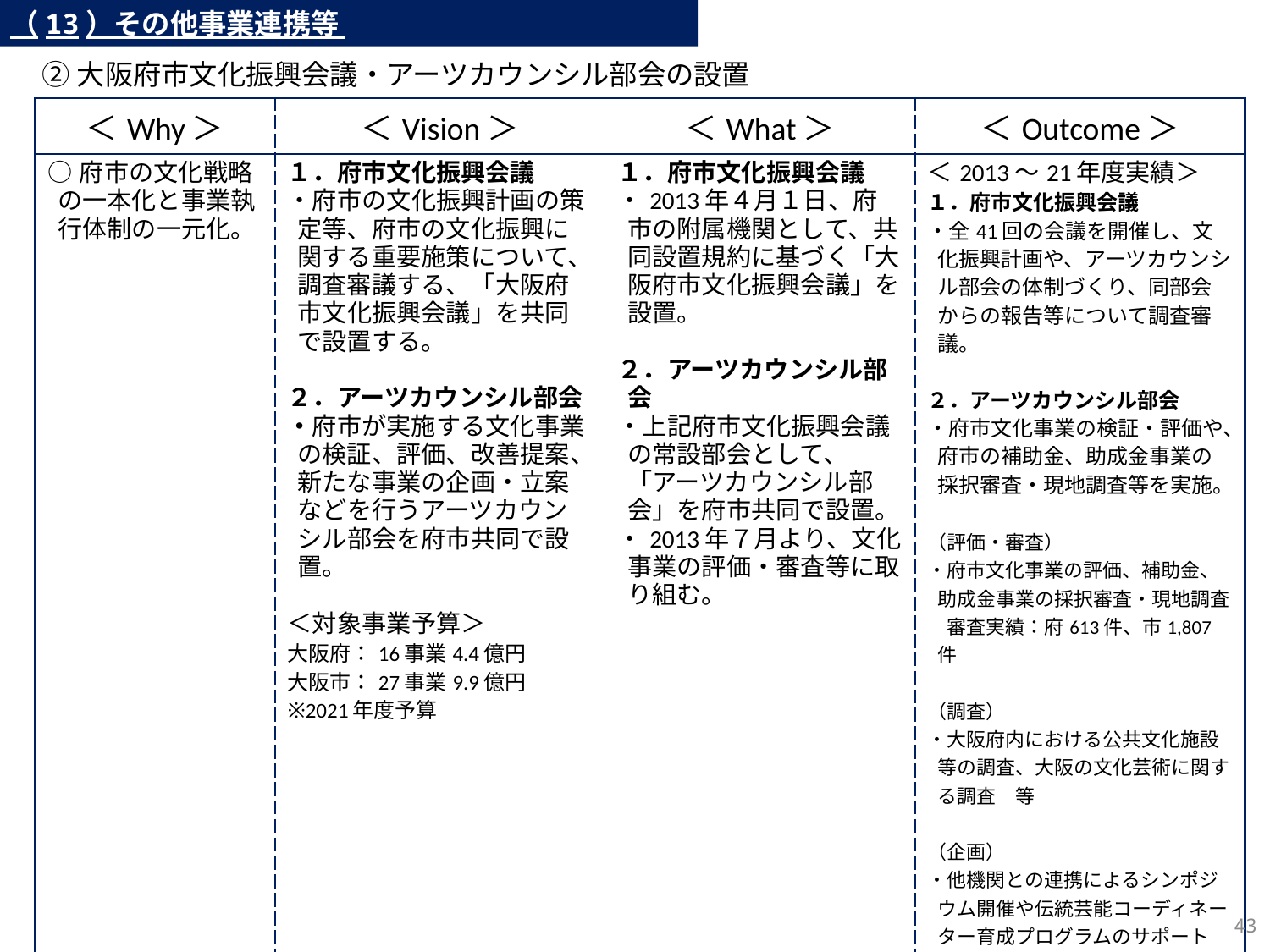

（13）その他事業連携等
②大阪府市文化振興会議・アーツカウンシル部会の設置
| ＜Why＞ | ＜Vision＞ | ＜What＞ | ＜Outcome＞ |
| --- | --- | --- | --- |
| ○府市の文化戦略の一本化と事業執行体制の一元化。 | １．府市文化振興会議 ・府市の文化振興計画の策定等、府市の文化振興に関する重要施策について、調査審議する、「大阪府市文化振興会議」を共同で設置する。 ２．アーツカウンシル部会 ・府市が実施する文化事業の検証、評価、改善提案、新たな事業の企画・立案などを行うアーツカウンシル部会を府市共同で設置。 ＜対象事業予算＞ 大阪府：16事業4.4億円 大阪市：27事業9.9億円 ※2021年度予算 | １．府市文化振興会議 ・2013年４月１日、府市の附属機関として、共同設置規約に基づく「大阪府市文化振興会議」を設置。 ２．アーツカウンシル部会 ・上記府市文化振興会議の常設部会として、「アーツカウンシル部会」を府市共同で設置。 ・2013年７月より、文化事業の評価・審査等に取り組む。 | ＜2013～21年度実績＞ １．府市文化振興会議 ・全41回の会議を開催し、文化振興計画や、アーツカウンシル部会の体制づくり、同部会からの報告等について調査審議。 ２．アーツカウンシル部会 ・府市文化事業の検証・評価や、府市の補助金、助成金事業の採択審査・現地調査等を実施。 （評価・審査） ・府市文化事業の評価、補助金、助成金事業の採択審査・現地調査 　審査実績：府613件、市1,807件 （調査） ・大阪府内における公共文化施設等の調査、大阪の文化芸術に関する調査　等 （企画） ・他機関との連携によるシンポジウム開催や伝統芸能コーディネーター育成プログラムのサポート　等 |
43